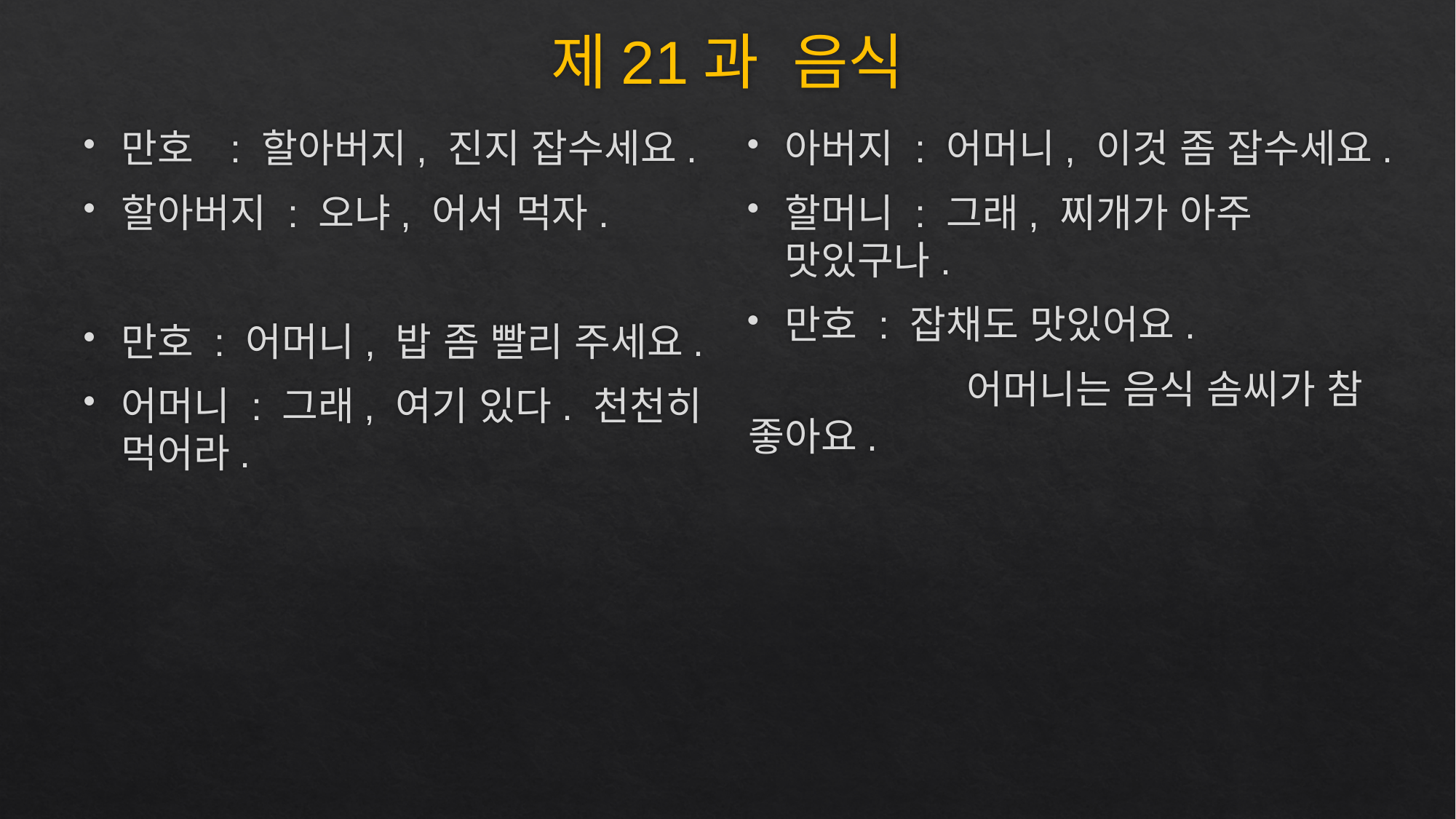

# 제21과  음식
만호	: 할아버지, 진지 잡수세요.
할아버지 : 오냐, 어서 먹자.

만호 : 어머니, 밥 좀 빨리 주세요.
어머니 : 그래, 여기 있다. 천천히 먹어라.

아버지 : 어머니, 이것 좀 잡수세요.
할머니 : 그래, 찌개가 아주 맛있구나.
만호 : 잡채도 맛있어요.
		어머니는 음식 솜씨가 참 좋아요.